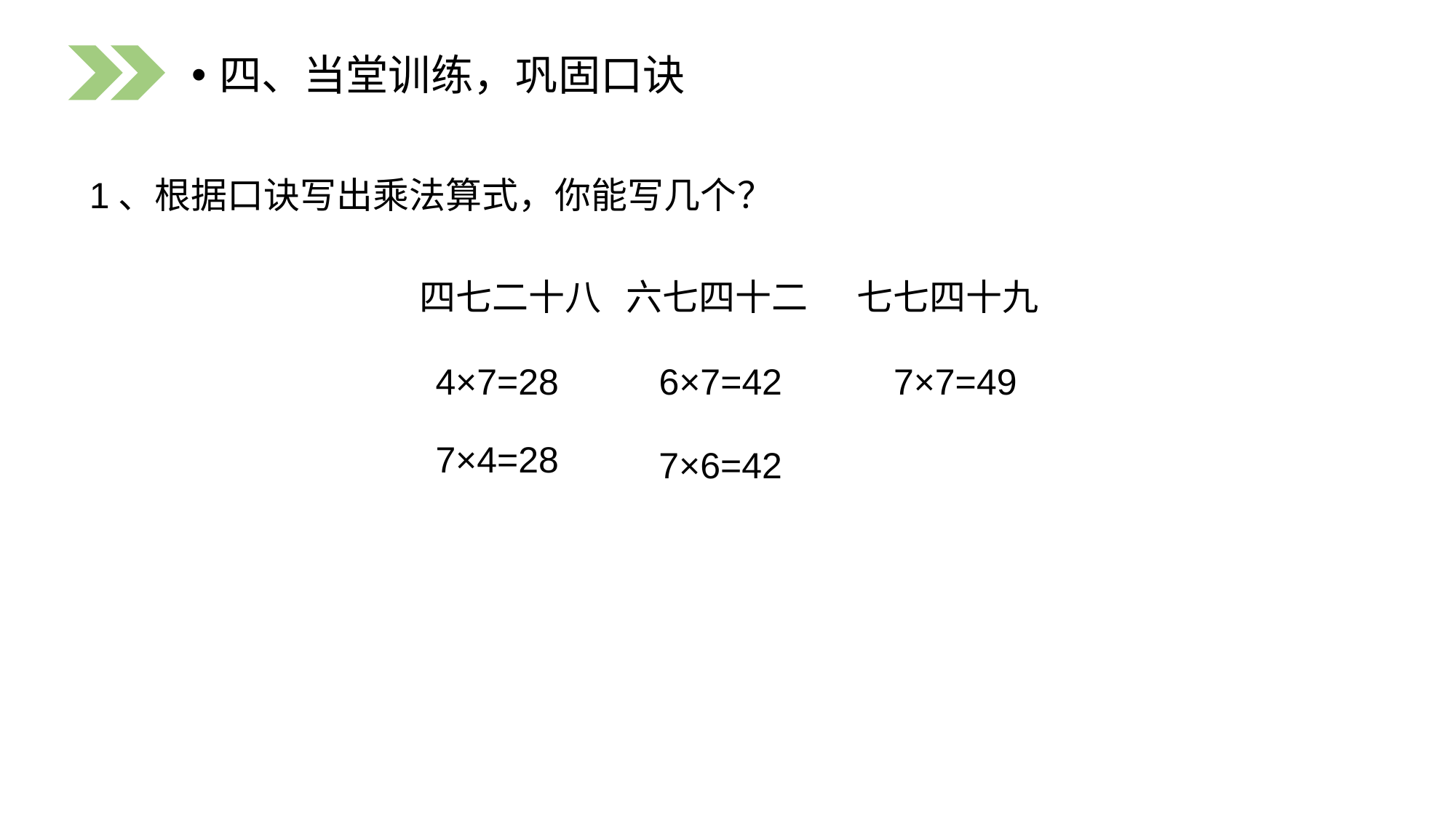

四、当堂训练，巩固口诀
1、根据口诀写出乘法算式，你能写几个？

四七二十八   六七四十二      七七四十九
7×7=49
4×7=28
6×7=42
7×4=28
7×6=42